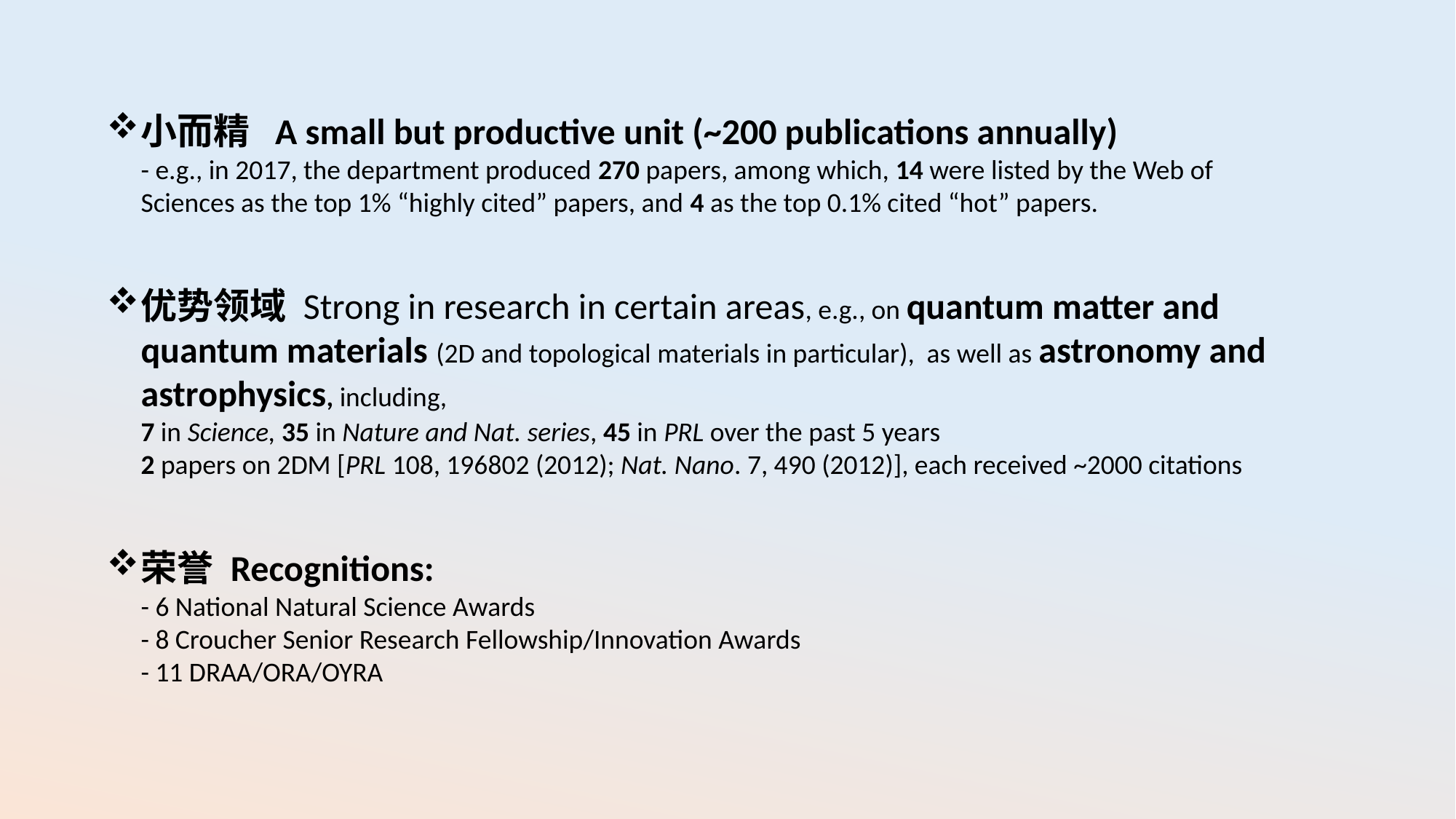

小而精  A small but productive unit (~200 publications annually)
- e.g., in 2017, the department produced 270 papers, among which, 14 were listed by the Web of Sciences as the top 1% “highly cited” papers, and 4 as the top 0.1% cited “hot” papers.

优势领域 Strong in research in certain areas, e.g., on quantum matter and quantum materials (2D and topological materials in particular),  as well as astronomy and astrophysics, including,
7 in Science, 35 in Nature and Nat. series, 45 in PRL over the past 5 years
2 papers on 2DM [PRL 108, 196802 (2012); Nat. Nano. 7, 490 (2012)], each received ~2000 citations

荣誉 Recognitions:
- 6 National Natural Science Awards
- 8 Croucher Senior Research Fellowship/Innovation Awards
- 11 DRAA/ORA/OYRA